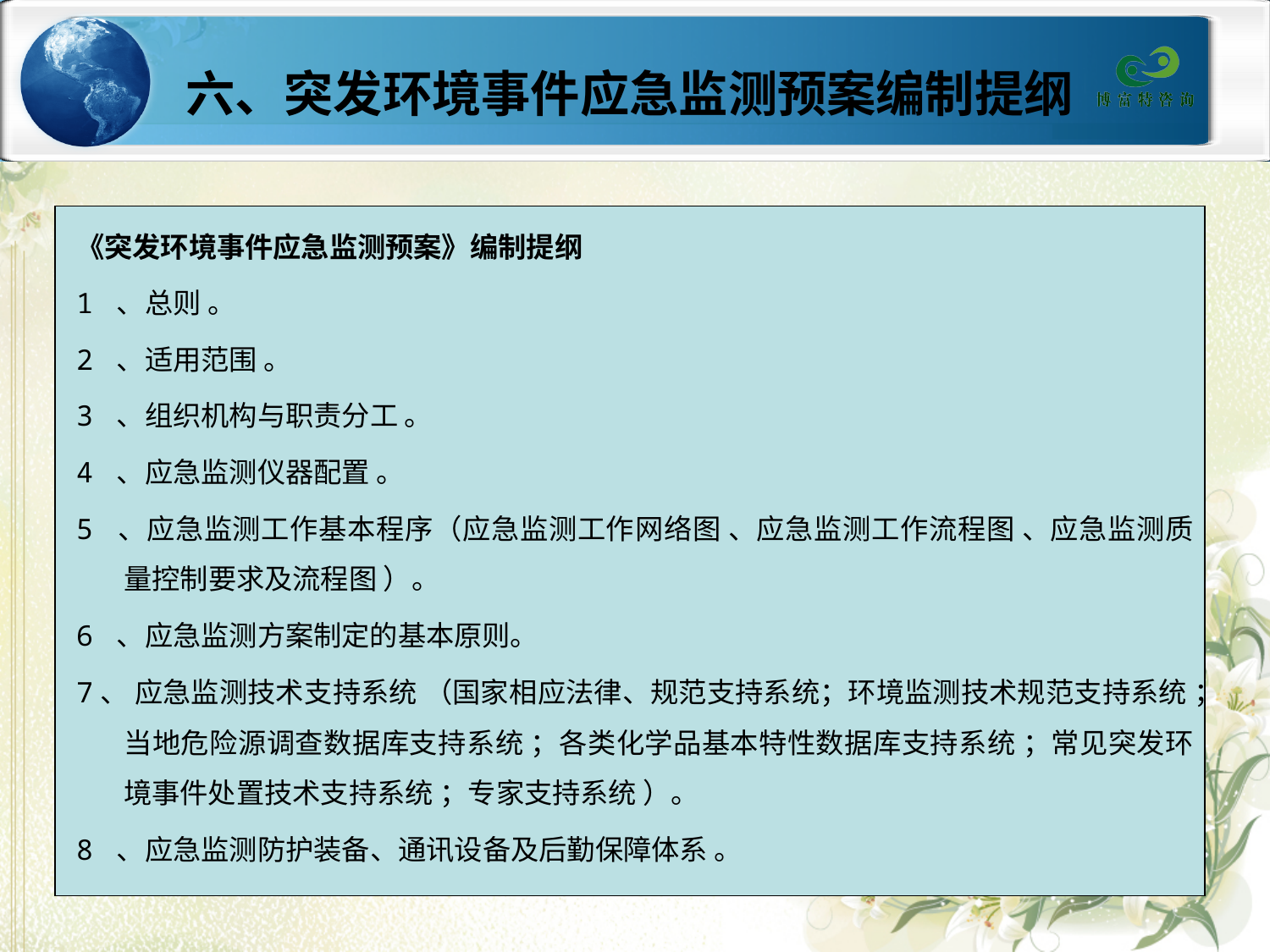

# 六、突发环境事件应急监测预案编制提纲

《突发环境事件应急监测预案》编制提纲
1 、总则 。
2 、适用范围 。
3 、组织机构与职责分工 。
4 、应急监测仪器配置 。
5 、应急监测工作基本程序（应急监测工作网络图 、应急监测工作流程图 、应急监测质量控制要求及流程图 ）。
6 、应急监测方案制定的基本原则。
7、 应急监测技术支持系统 （国家相应法律、规范支持系统；环境监测技术规范支持系统 ；当地危险源调查数据库支持系统 ；各类化学品基本特性数据库支持系统 ；常见突发环境事件处置技术支持系统 ；专家支持系统 ）。
8 、应急监测防护装备、通讯设备及后勤保障体系 。